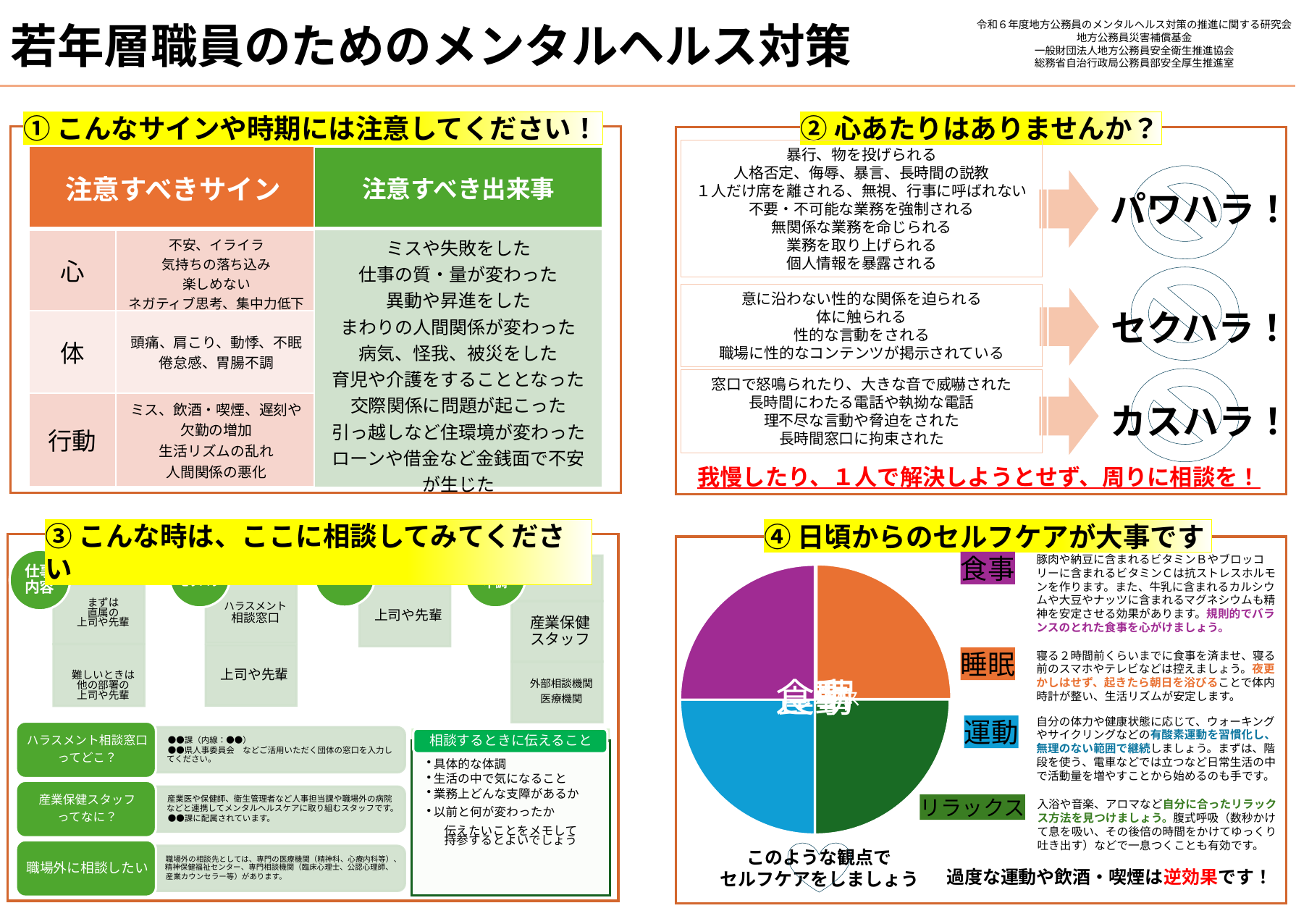

若年層職員のためのメンタルヘルス対策
令和６年度地方公務員のメンタルヘルス対策の推進に関する研究会
地方公務員災害補償基金
一般財団法人地方公務員安全衛生推進協会
総務省自治行政局公務員部安全厚生推進室

①こんなサインや時期には注意してください！
②心あたりはありませんか？
暴行、物を投げられる
人格否定、侮辱、暴言、長時間の説教
１人だけ席を離される、無視、行事に呼ばれない
不要・不可能な業務を強制される
無関係な業務を命じられる
業務を取り上げられる
個人情報を暴露される
| 注意すべきサイン |  |
| --- | --- |
| 心 | 不安、イライラ 気持ちの落ち込み 楽しめない ネガティブ思考、集中力低下 |
| 体 | 頭痛、肩こり、動悸、不眠 倦怠感、胃腸不調 |
| 行動 | ミス、飲酒・喫煙、遅刻や欠勤の増加 生活リズムの乱れ 人間関係の悪化 |
| 注意すべき出来事 |
| --- |
| ミスや失敗をした 仕事の質・量が変わった 異動や昇進をした まわりの人間関係が変わった 病気、怪我、被災をした 育児や介護をすることとなった 交際関係に問題が起こった 引っ越しなど住環境が変わった ローンや借金など金銭面で不安が生じた |

パワハラ！

セクハラ！

カスハラ！

意に沿わない性的な関係を迫られる
体に触られる
性的な言動をされる
職場に性的なコンテンツが掲示されている

窓口で怒鳴られたり、大きな音で威嚇された
長時間にわたる電話や執拗な電話
理不尽な言動や脅迫をされた
長時間窓口に拘束された

まずは
直属の
上司や先輩
難しいときは
他の部署の
上司や先輩
仕事内容
ハラスメント相談窓口
上司や先輩
パワハラセクハラ
上司や先輩
カスハラ
上司
産業保健スタッフ
外部相談機関
医療機関
精神的不調
我慢したり、１人で解決しようとせず、周りに相談を！
③こんな時は、ここに相談してみてください
④日頃からのセルフケアが大事です
睡眠
リラックス
運動
食事
豚肉や納豆に含まれるビタミンＢやブロッコリーに含まれるビタミンＣは抗ストレスホルモンを作ります。また、牛乳に含まれるカルシウムや大豆やナッツに含まれるマグネシウムも精神を安定させる効果があります。規則的でバランスのとれた食事を心がけましょう。
食事
寝る２時間前くらいまでに食事を済ませ、寝る前のスマホやテレビなどは控えましょう。夜更かしはせず、起きたら朝日を浴びることで体内時計が整い、生活リズムが安定します。
睡眠
自分の体力や健康状態に応じて、ウォーキングやサイクリングなどの有酸素運動を習慣化し、無理のない範囲で継続しましょう。まずは、階段を使う、電車などでは立つなど日常生活の中で活動量を増やすことから始めるのも手です。
運動
　●●課（内線：●●）
　●●県人事委員会　などご活用いただく団体の窓口を入力してください。
ハラスメント相談窓口
ってどこ？
　産業医や保健師、衛生管理者など人事担当課や職場外の病院などと連携してメンタルヘルスケアに取り組むスタッフです。
　●●課に配属されています。
産業保健スタッフ
ってなに？
　職場外の相談先としては、専門の医療機関（精神科、心療内科等）、精神保健福祉センター、専門相談機関（臨床心理士、公認心理師、
　産業カウンセラー等）があります。
職場外に相談したい
具体的な体調
生活の中で気になること
業務上どんな支障があるか
以前と何が変わったか
伝えたいことをメモして
持参するとよいでしょう
相談するときに伝えること
入浴や音楽、アロマなど自分に合ったリラックス方法を見つけましょう。腹式呼吸（数秒かけて息を吸い、その後倍の時間をかけてゆっくり吐き出す）などで一息つくことも有効です。
リラックス
このような観点で
セルフケアをしましょう

過度な運動や飲酒・喫煙は逆効果です！